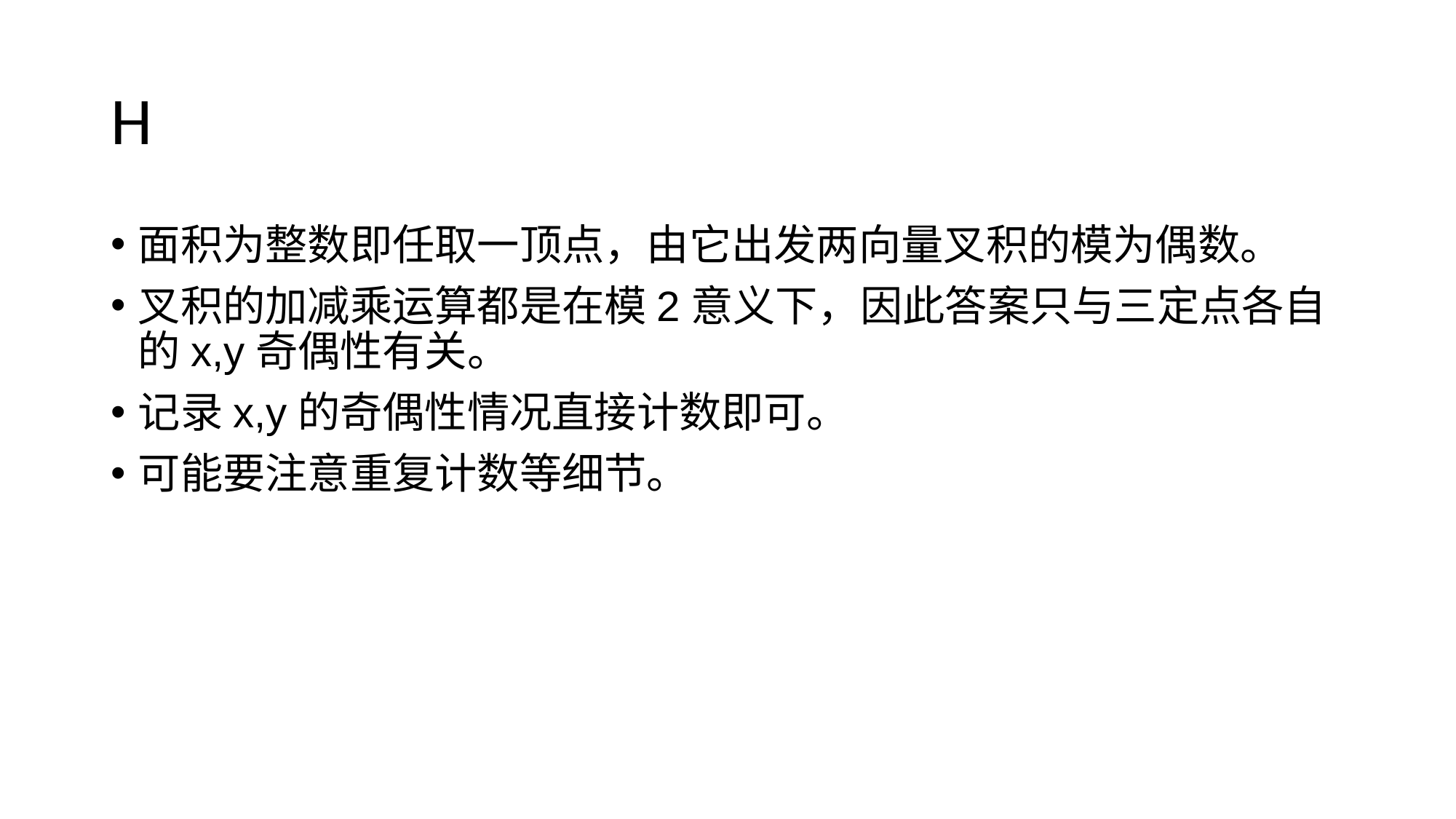

# H
面积为整数即任取一顶点，由它出发两向量叉积的模为偶数。
叉积的加减乘运算都是在模2意义下，因此答案只与三定点各自的x,y奇偶性有关。
记录x,y的奇偶性情况直接计数即可。
可能要注意重复计数等细节。